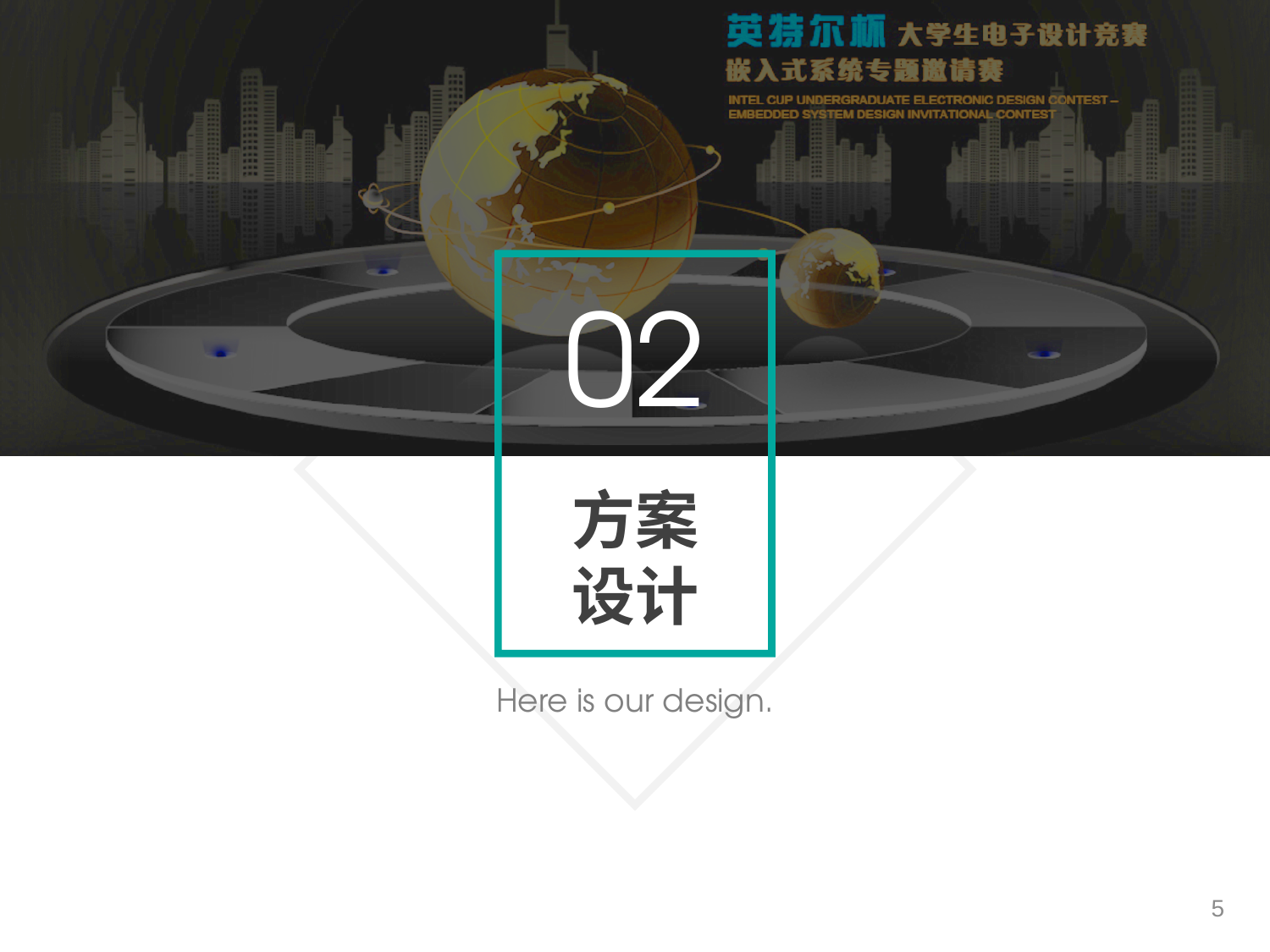

02
方案
设计
Here is our design.
5